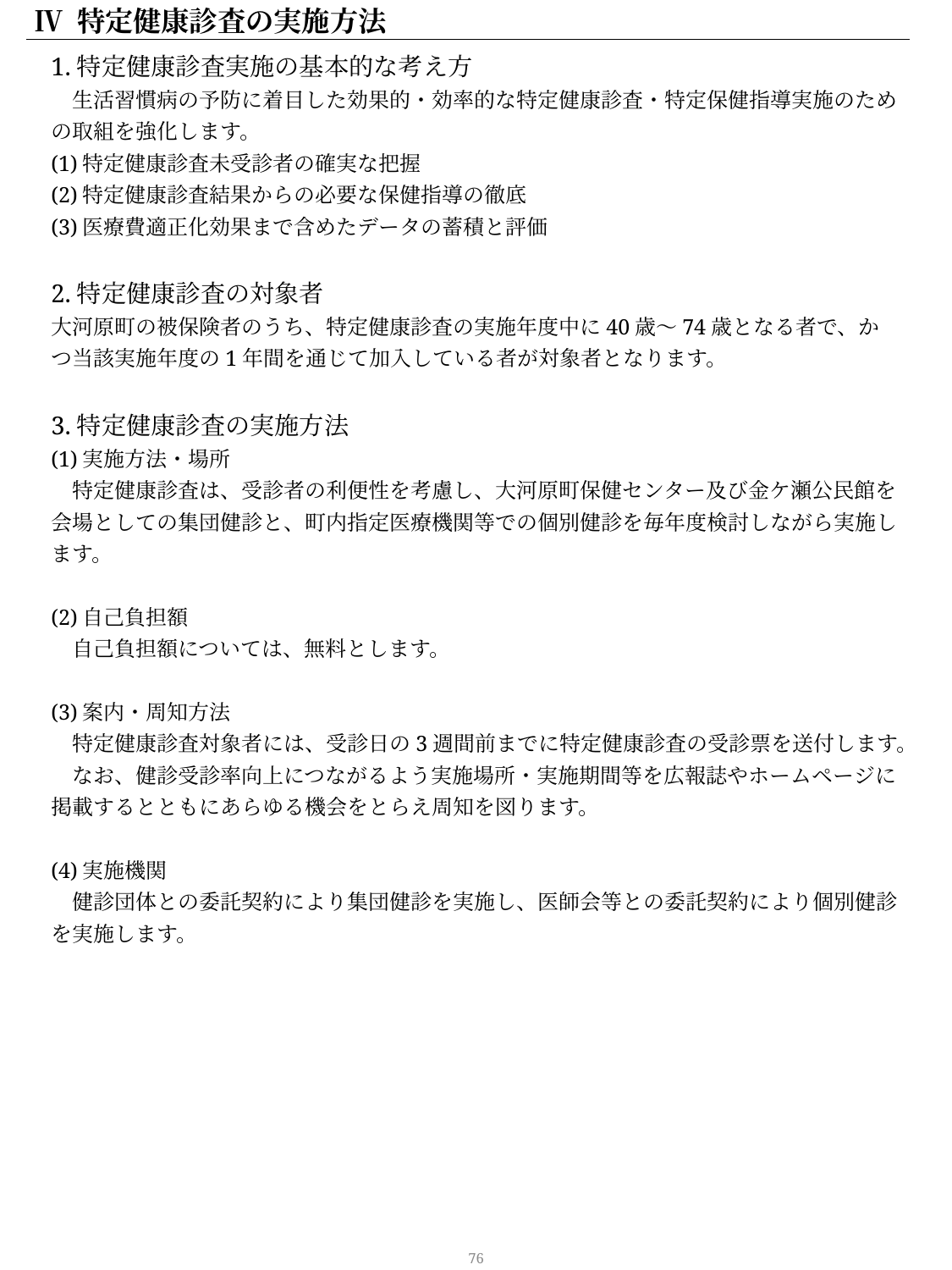

Ⅳ 特定健康診査の実施方法
1.特定健康診査実施の基本的な考え方
　生活習慣病の予防に着目した効果的・効率的な特定健康診査・特定保健指導実施のための取組を強化します。
(1)特定健康診査未受診者の確実な把握
(2)特定健康診査結果からの必要な保健指導の徹底
(3)医療費適正化効果まで含めたデータの蓄積と評価

2.特定健康診査の対象者
大河原町の被保険者のうち、特定健康診査の実施年度中に40歳～74歳となる者で、かつ当該実施年度の1年間を通じて加入している者が対象者となります。

3.特定健康診査の実施方法
(1)実施方法・場所
　特定健康診査は、受診者の利便性を考慮し、大河原町保健センター及び金ケ瀬公民館を会場としての集団健診と、町内指定医療機関等での個別健診を毎年度検討しながら実施します。

(2)自己負担額
　自己負担額については、無料とします。

(3)案内・周知方法
　特定健康診査対象者には、受診日の3週間前までに特定健康診査の受診票を送付します。
　なお、健診受診率向上につながるよう実施場所・実施期間等を広報誌やホームページに掲載するとともにあらゆる機会をとらえ周知を図ります。

(4)実施機関
　健診団体との委託契約により集団健診を実施し、医師会等との委託契約により個別健診を実施します。

76